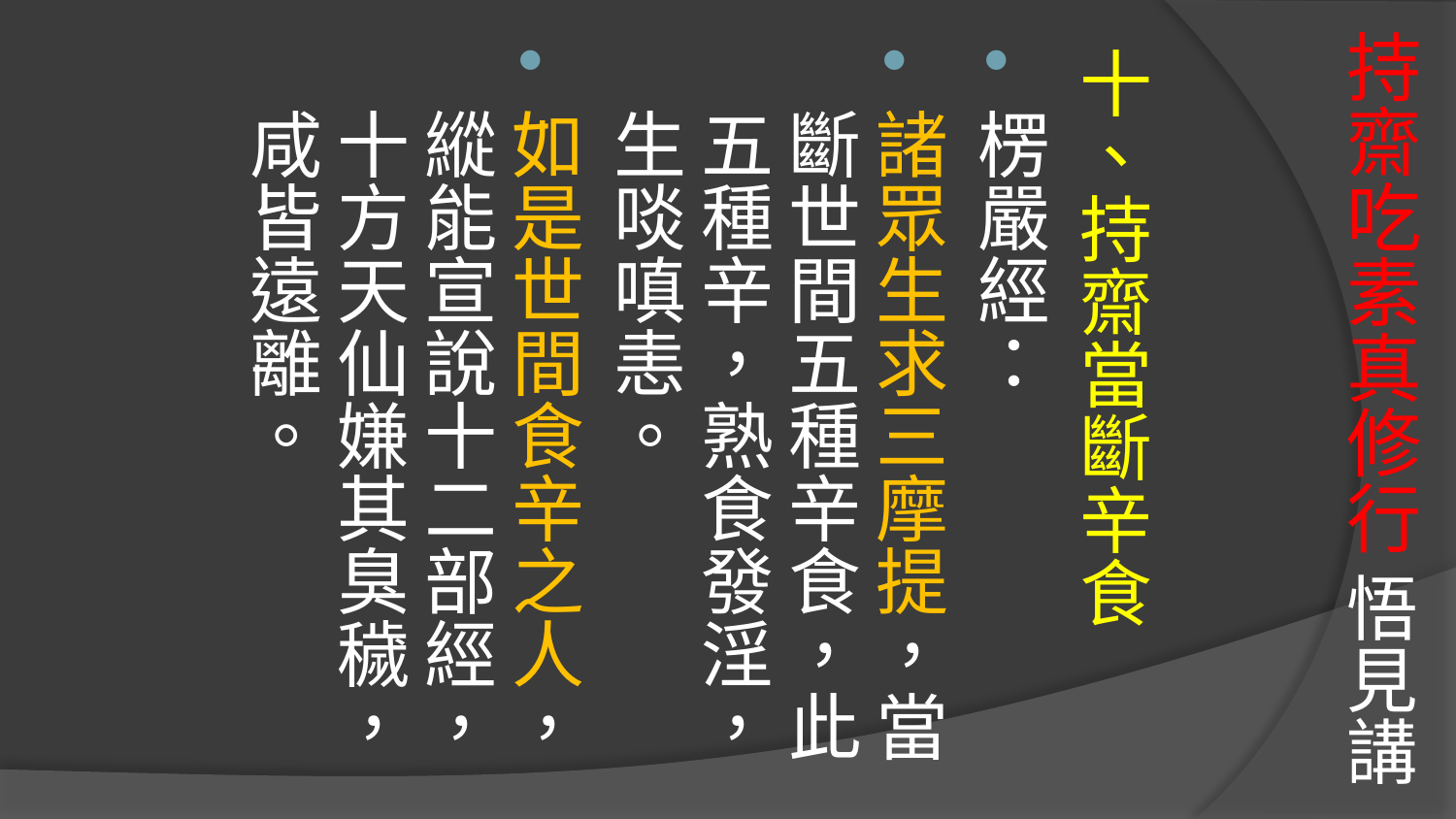

# 持齋吃素真修行 悟見講
十、持齋當斷辛食
楞嚴經：
諸眾生求三摩提，當斷世間五種辛食，此五種辛，熟食發淫，生啖嗔恚。
如是世間食辛之人，縱能宣說十二部經，十方天仙嫌其臭穢，咸皆遠離。